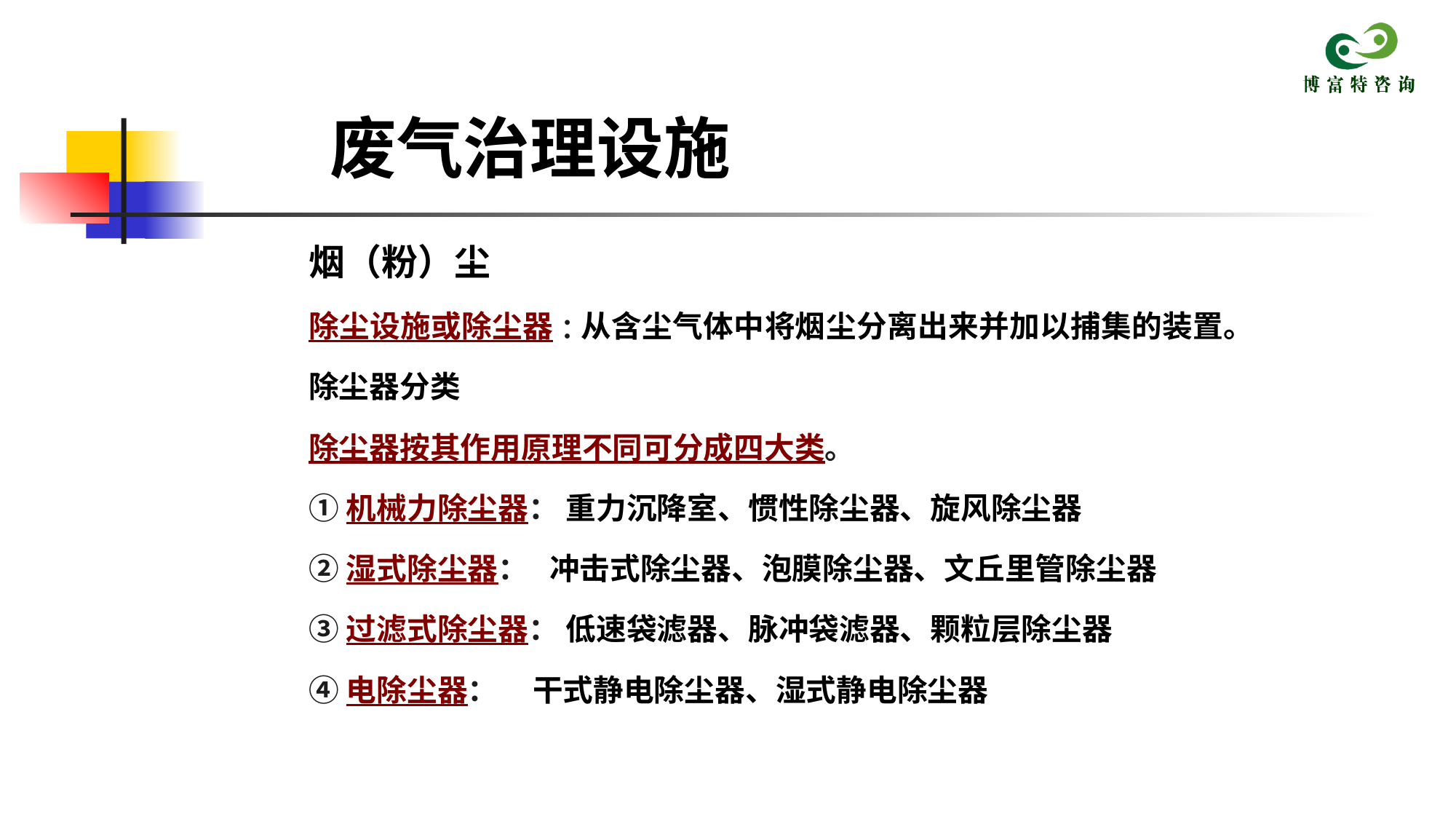

# 废气治理设施
烟（粉）尘
除尘设施或除尘器:从含尘气体中将烟尘分离出来并加以捕集的装置。
除尘器分类
除尘器按其作用原理不同可分成四大类。
①机械力除尘器： 重力沉降室、惯性除尘器、旋风除尘器
②湿式除尘器：   冲击式除尘器、泡膜除尘器、文丘里管除尘器
③过滤式除尘器： 低速袋滤器、脉冲袋滤器、颗粒层除尘器
④电除尘器：     干式静电除尘器、湿式静电除尘器